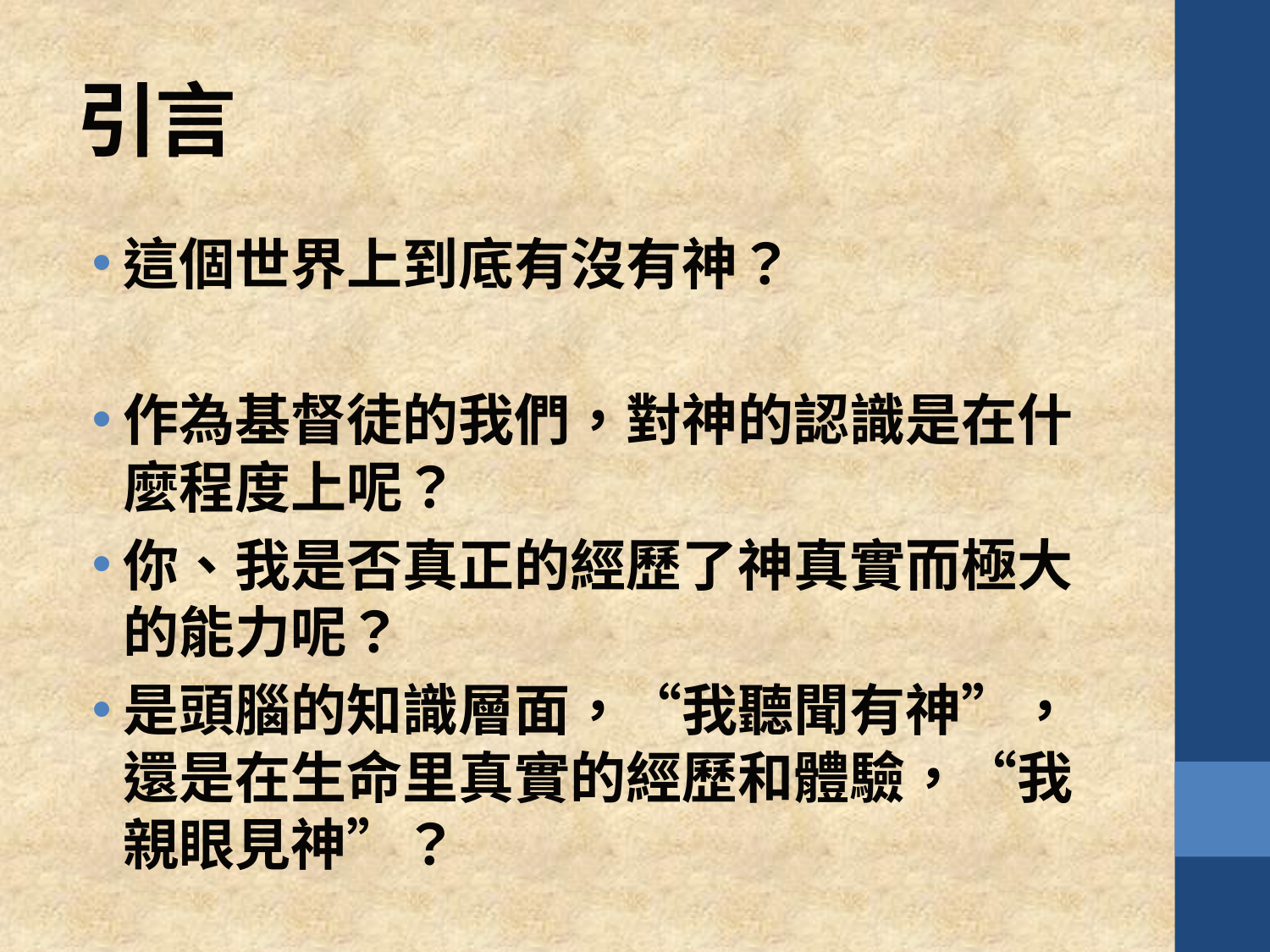

# 引言
這個世界上到底有沒有神？

作為基督徒的我們，對神的認識是在什麼程度上呢？
你、我是否真正的經歷了神真實而極大的能力呢？
是頭腦的知識層面，“我聽聞有神”，還是在生命里真實的經歷和體驗，“我親眼見神”？